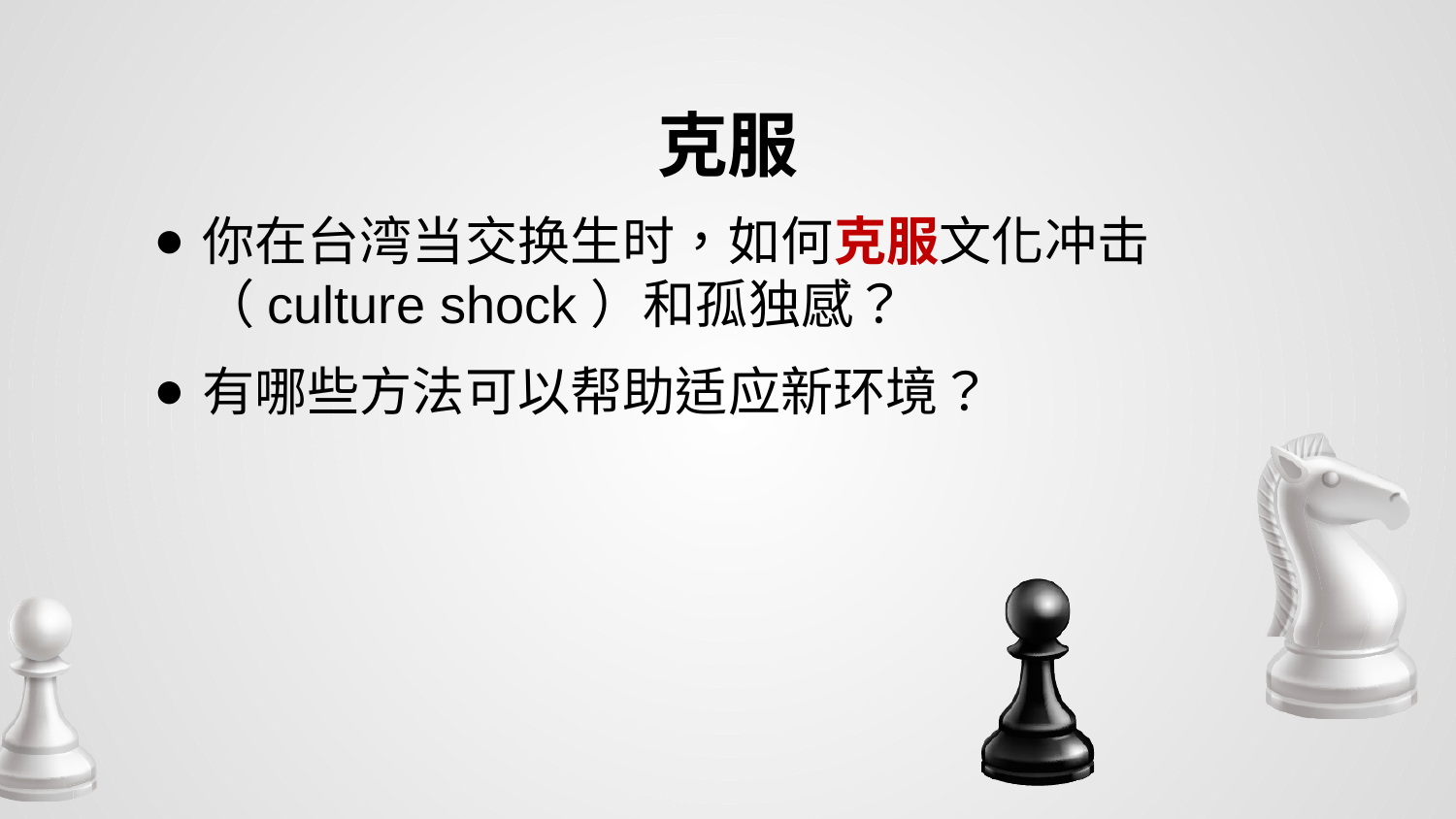

# 克服
你在台湾当交换生时，如何克服文化冲击（culture shock）和孤独感？
有哪些方法可以帮助适应新环境？